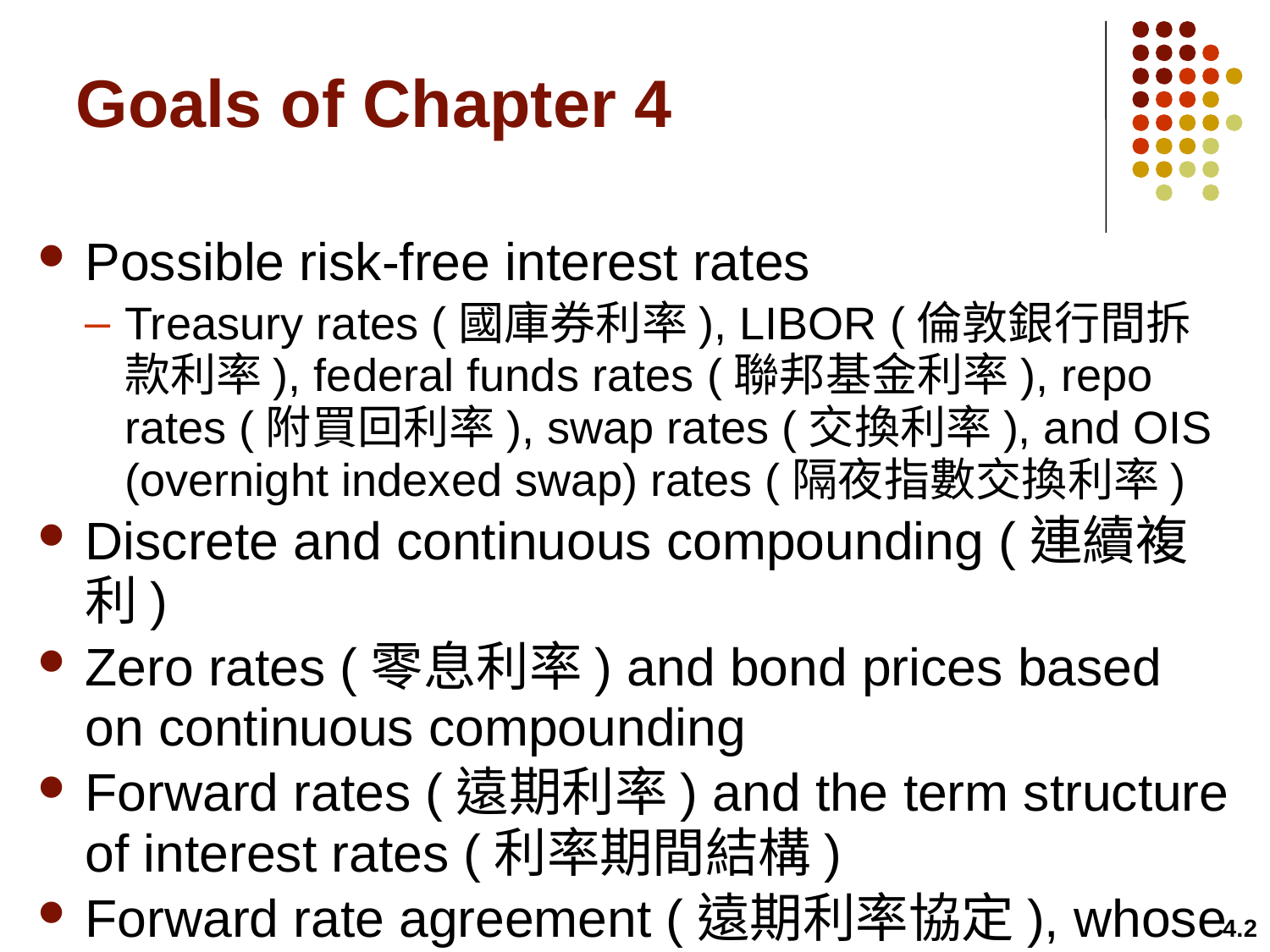

# Goals of Chapter 4
Possible risk-free interest rates
Treasury rates (國庫券利率), LIBOR (倫敦銀行間拆款利率), federal funds rates (聯邦基金利率), repo rates (附買回利率), swap rates (交換利率), and OIS (overnight indexed swap) rates (隔夜指數交換利率)
Discrete and continuous compounding (連續複利)
Zero rates (零息利率) and bond prices based on continuous compounding
Forward rates (遠期利率) and the term structure of interest rates (利率期間結構)
Forward rate agreement (遠期利率協定), whose underlying variable is the forward rate
4.2